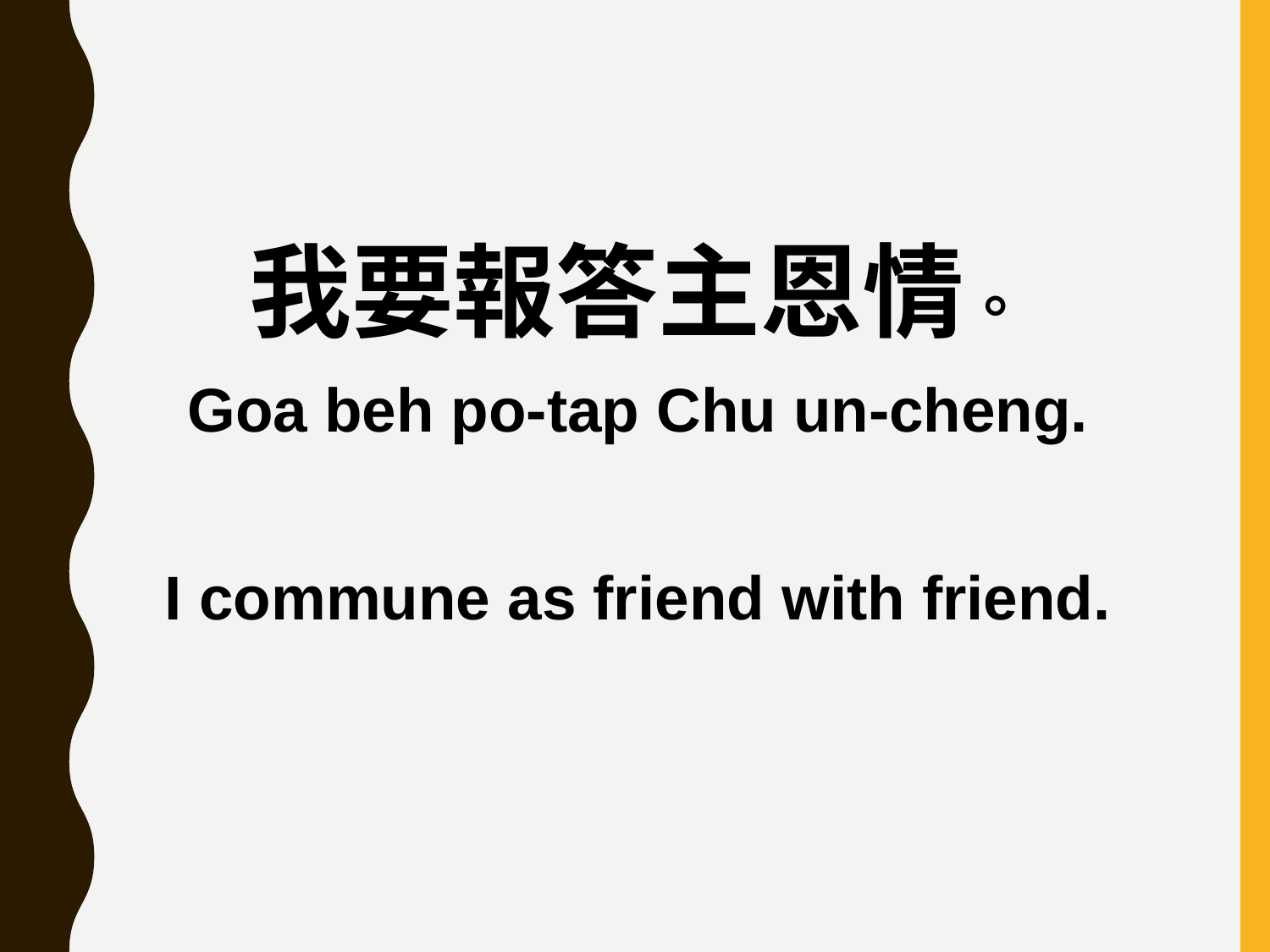

我要報答主恩情。
Goa beh po-tap Chu un-cheng.

I commune as friend with friend.